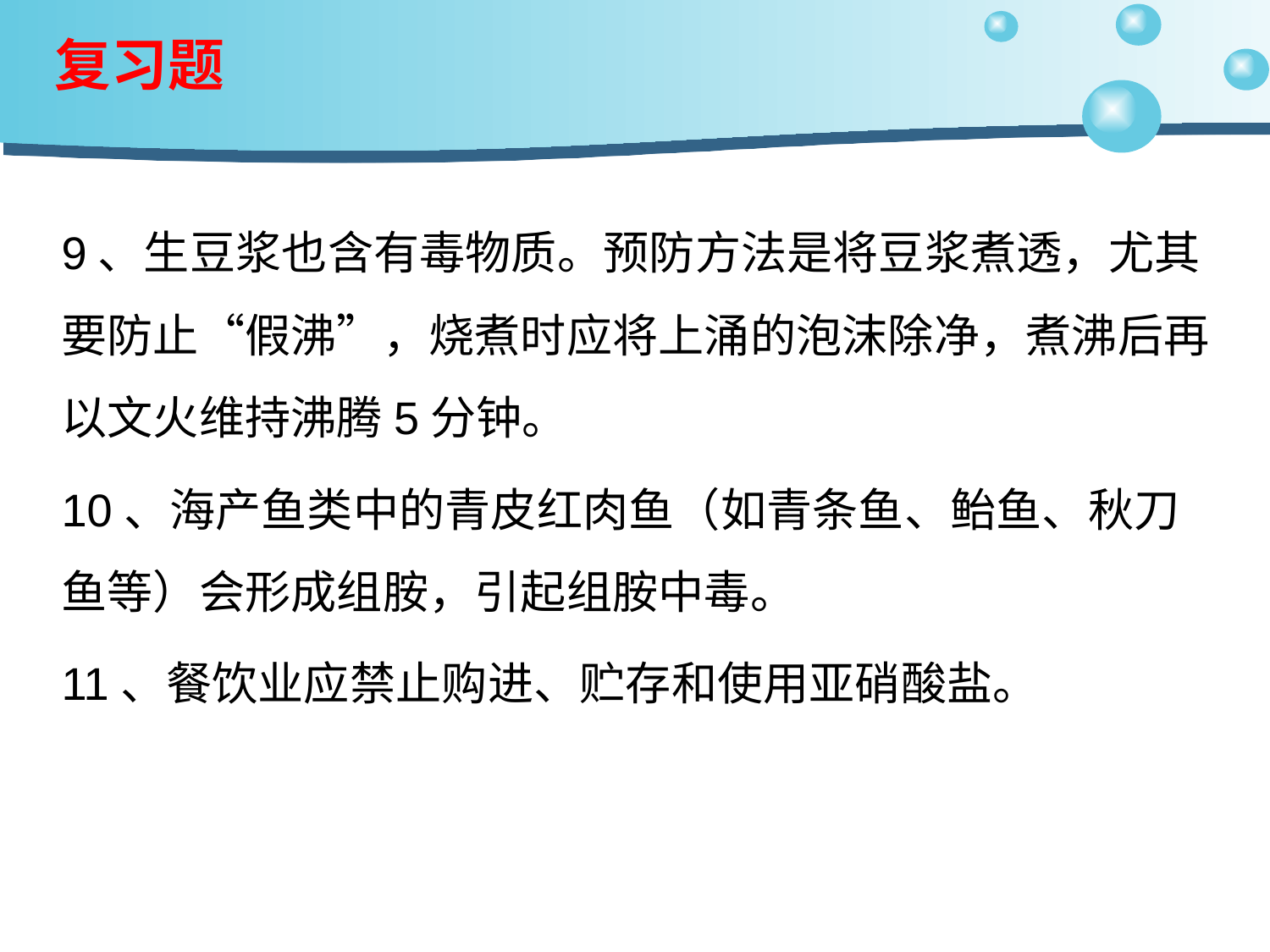

# 复习题
9、生豆浆也含有毒物质。预防方法是将豆浆煮透，尤其要防止“假沸”，烧煮时应将上涌的泡沫除净，煮沸后再以文火维持沸腾5分钟。
10、海产鱼类中的青皮红肉鱼（如青条鱼、鲐鱼、秋刀鱼等）会形成组胺，引起组胺中毒。
11、餐饮业应禁止购进、贮存和使用亚硝酸盐。